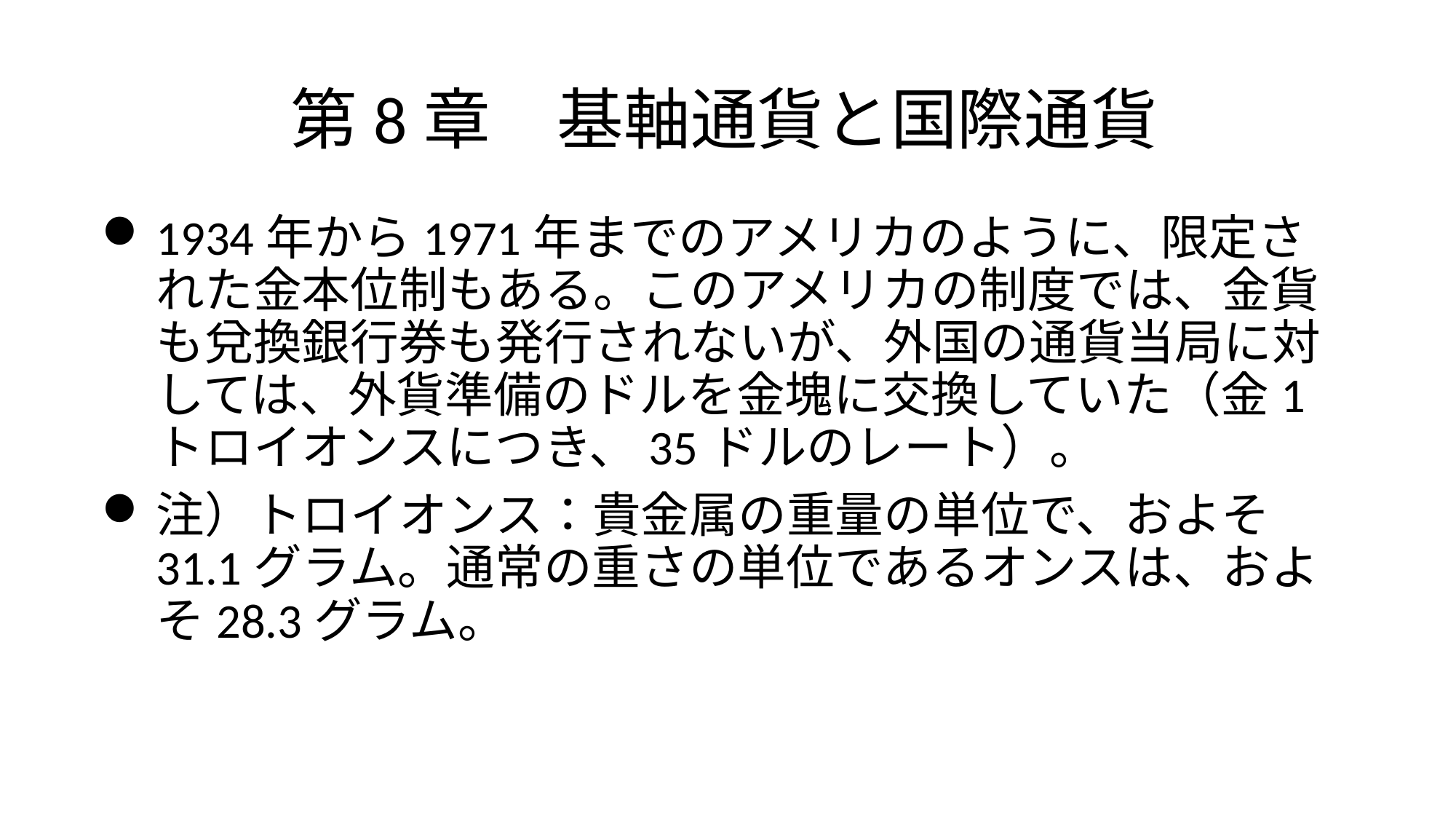

# 第8章　基軸通貨と国際通貨
1934年から1971年までのアメリカのように、限定された金本位制もある。このアメリカの制度では、金貨も兌換銀行券も発行されないが、外国の通貨当局に対しては、外貨準備のドルを金塊に交換していた（金1トロイオンスにつき、35ドルのレート）。
注）トロイオンス：貴金属の重量の単位で、およそ31.1グラム。通常の重さの単位であるオンスは、およそ28.3グラム。